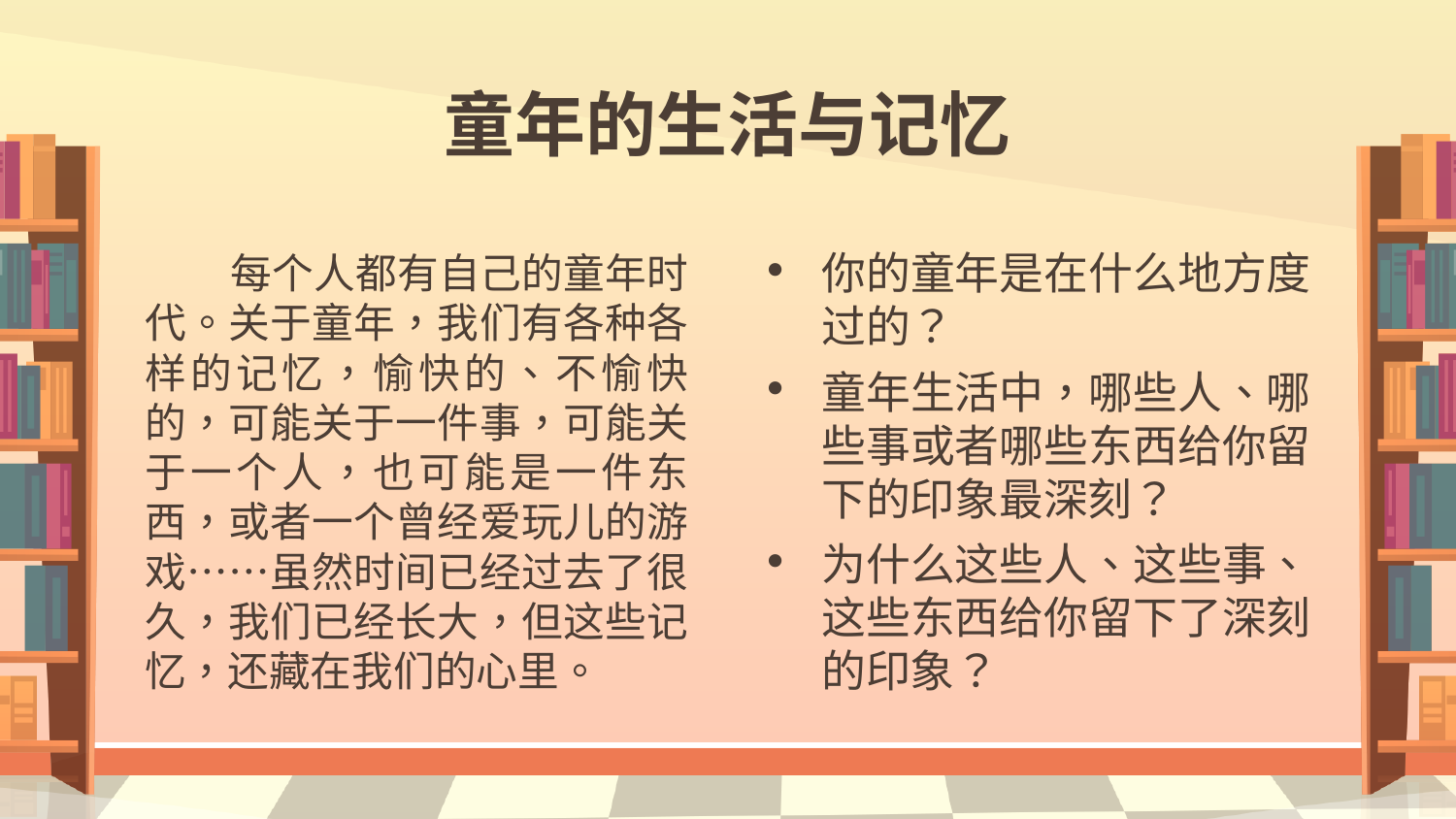

童年的生活与记忆
你的童年是在什么地方度过的？
童年生活中，哪些人、哪些事或者哪些东西给你留下的印象最深刻？
为什么这些人、这些事、这些东西给你留下了深刻的印象？
        每个人都有自己的童年时代。关于童年，我们有各种各样的记忆，愉快的、不愉快的，可能关于一件事，可能关于一个人，也可能是一件东西，或者一个曾经爱玩儿的游戏⋯⋯虽然时间已经过去了很久，我们已经长大，但这些记忆，还藏在我们的心里。